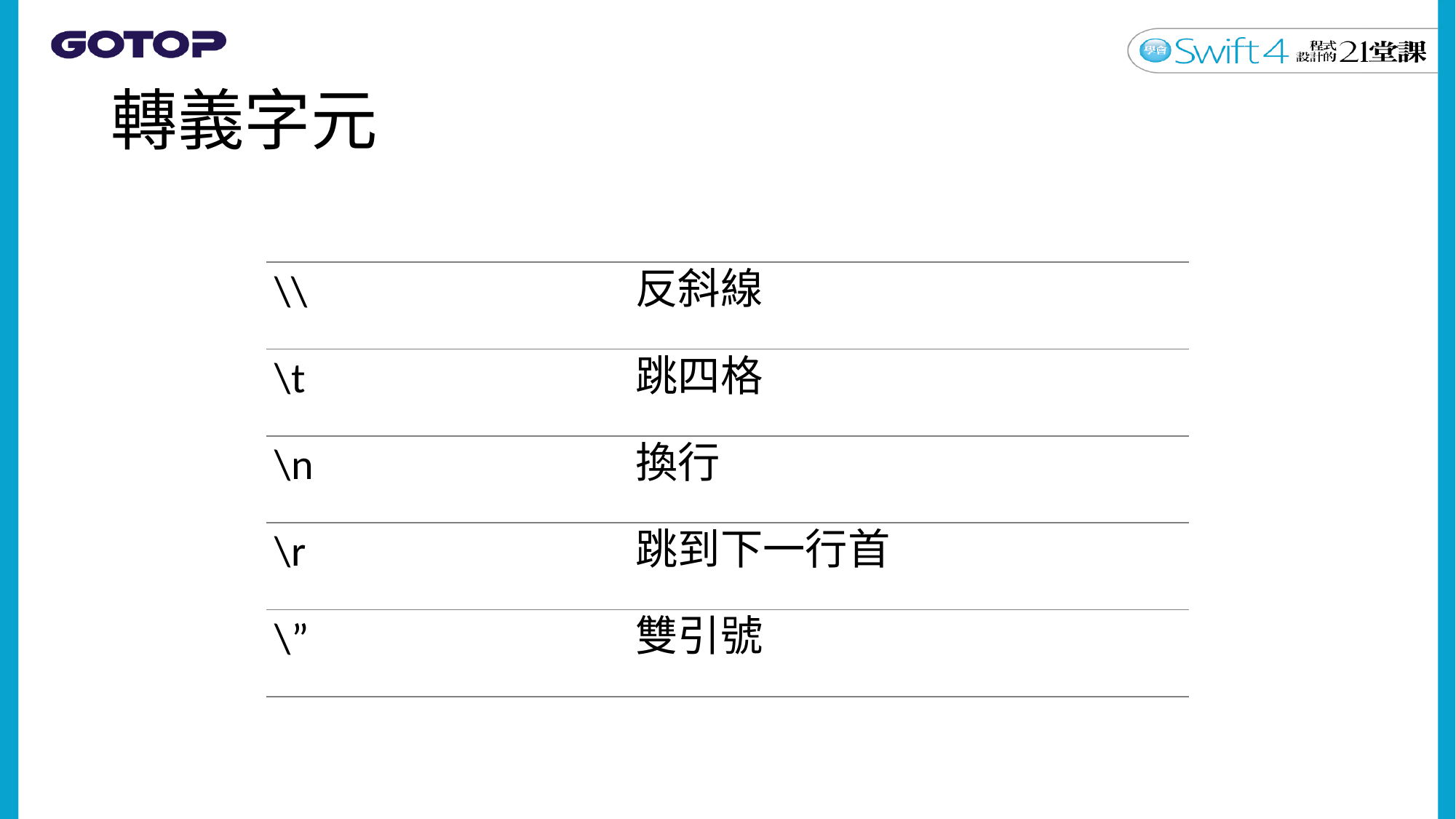

# 轉義字元
| \\ | 反斜線 |
| --- | --- |
| \t | 跳四格 |
| \n | 換行 |
| \r | 跳到下一行首 |
| \” | 雙引號 |